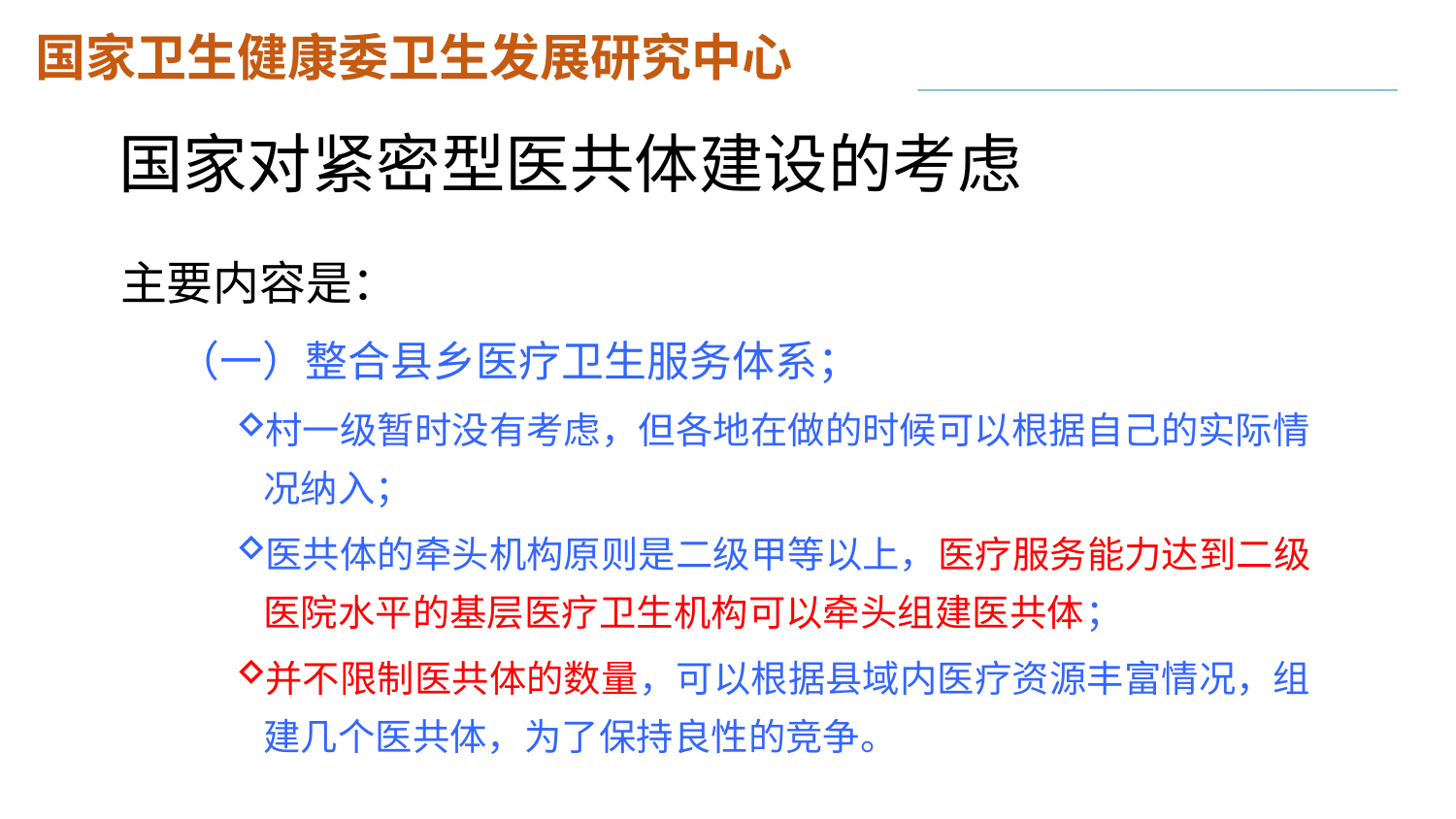

# 国家对紧密型医共体建设的考虑
主要内容是：
（一）整合县乡医疗卫生服务体系；
村一级暂时没有考虑，但各地在做的时候可以根据自己的实际情况纳入；
医共体的牵头机构原则是二级甲等以上，医疗服务能力达到二级医院水平的基层医疗卫生机构可以牵头组建医共体；
并不限制医共体的数量，可以根据县域内医疗资源丰富情况，组建几个医共体，为了保持良性的竞争。